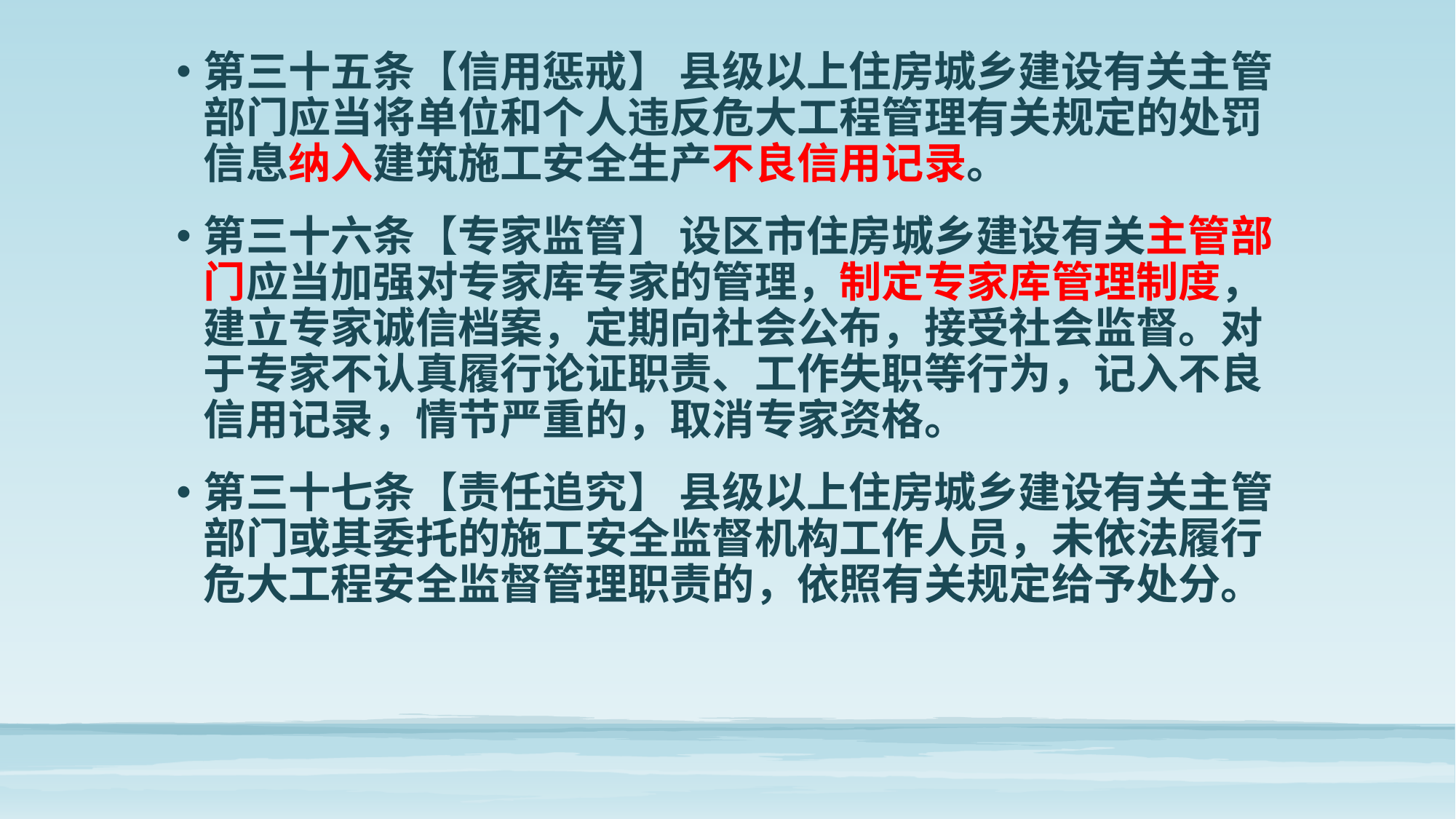

第三十五条【信用惩戒】 县级以上住房城乡建设有关主管部门应当将单位和个人违反危大工程管理有关规定的处罚信息纳入建筑施工安全生产不良信用记录。
第三十六条【专家监管】 设区市住房城乡建设有关主管部门应当加强对专家库专家的管理，制定专家库管理制度，建立专家诚信档案，定期向社会公布，接受社会监督。对于专家不认真履行论证职责、工作失职等行为，记入不良信用记录，情节严重的，取消专家资格。
第三十七条【责任追究】 县级以上住房城乡建设有关主管部门或其委托的施工安全监督机构工作人员，未依法履行危大工程安全监督管理职责的，依照有关规定给予处分。